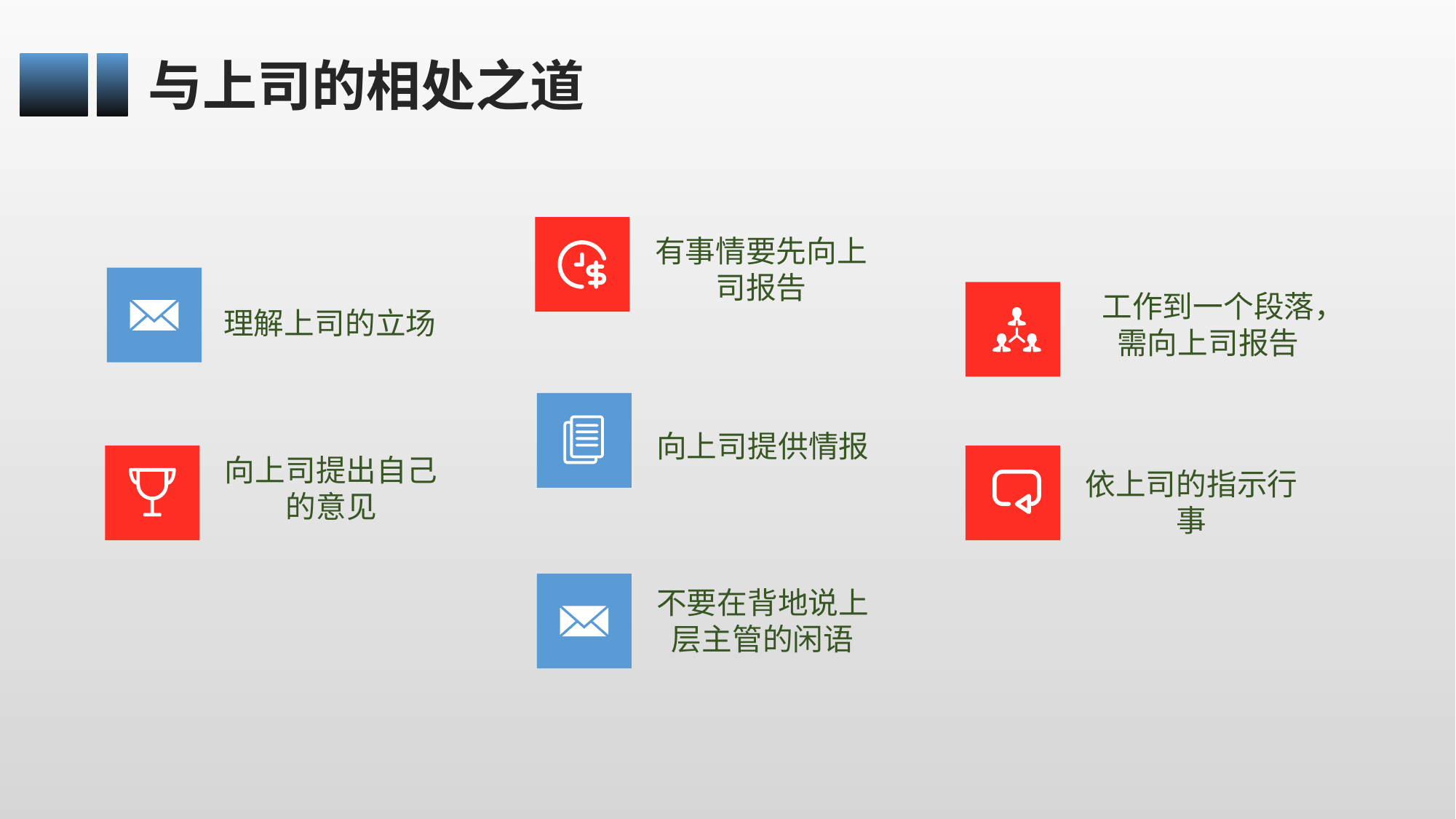

与上司的相处之道

有事情要先向上司报告

理解上司的立场

工作到一个段落，需向上司报告

向上司提供情报

向上司提出自己的意见

依上司的指示行事

不要在背地说上层主管的闲语